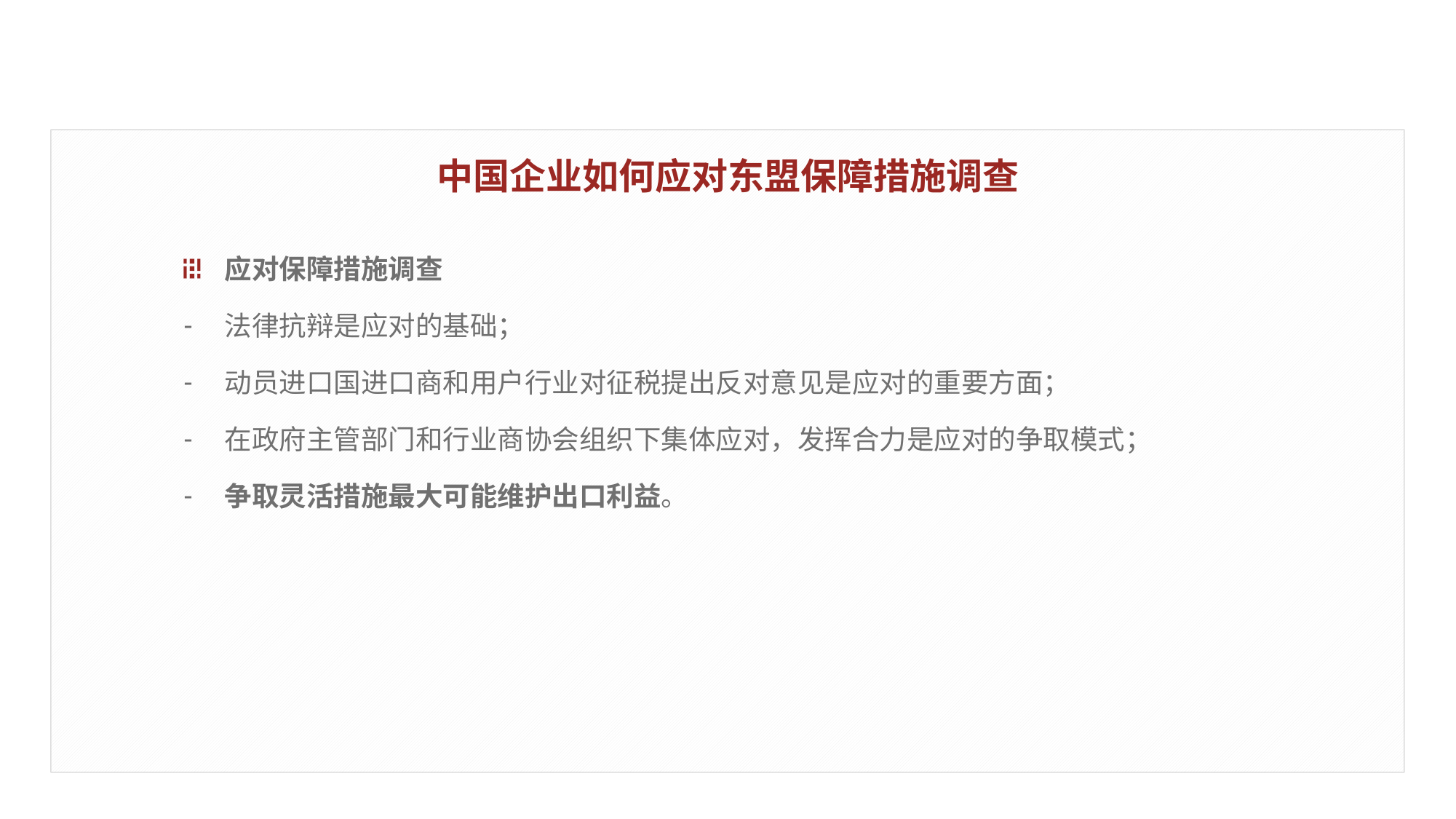

中国企业如何应对东盟保障措施调查
应对保障措施调查
法律抗辩是应对的基础；
动员进口国进口商和用户行业对征税提出反对意见是应对的重要方面；
在政府主管部门和行业商协会组织下集体应对，发挥合力是应对的争取模式；
争取灵活措施最大可能维护出口利益。